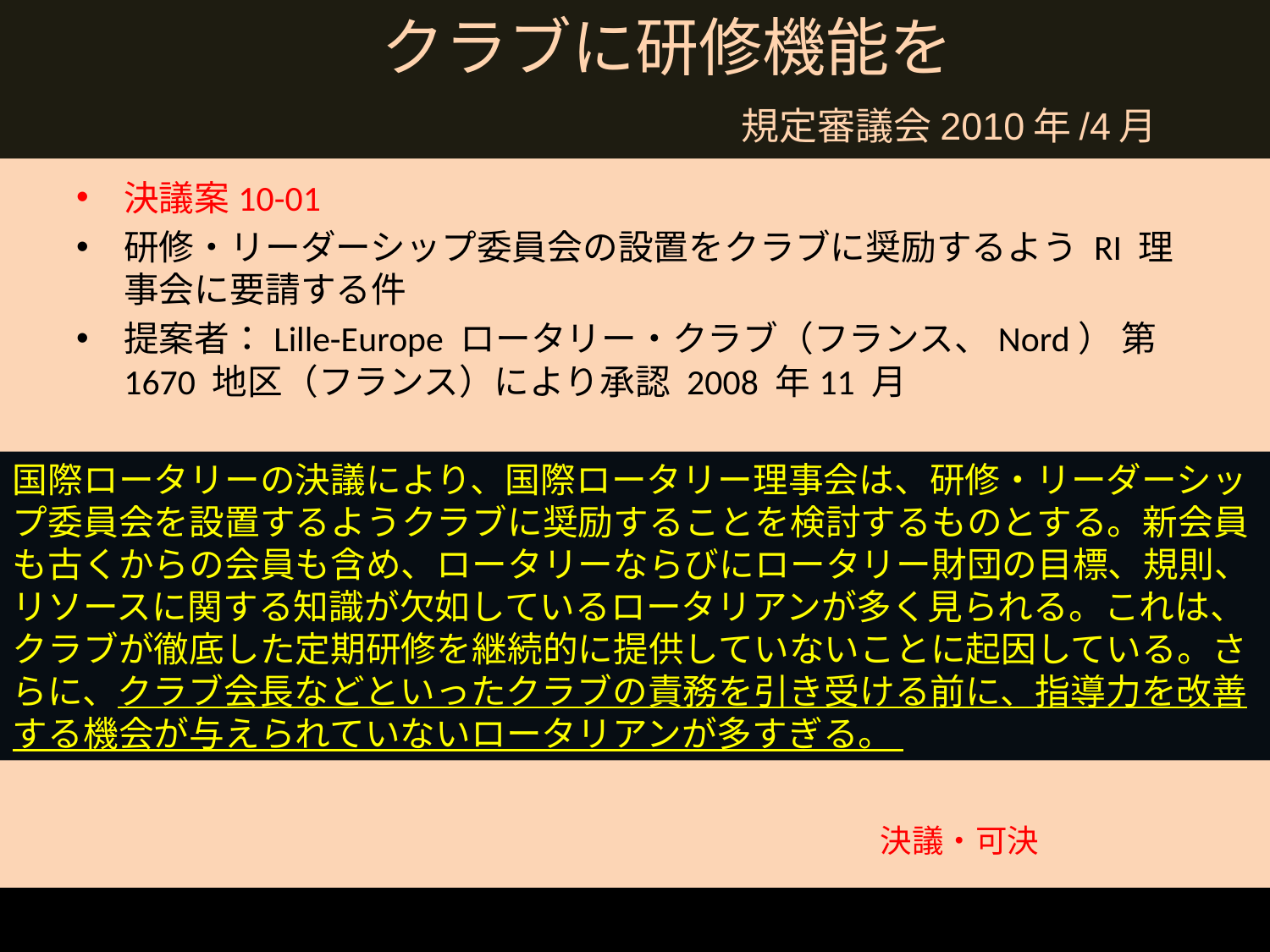

# クラブに研修機能を 　　　　　　　　　　　規定審議会2010年/4月
決議案10-01
研修・リーダーシップ委員会の設置をクラブに奨励するよう RI 理事会に要請する件
提案者：Lille-Europe ロータリー・クラブ（フランス、Nord） 第1670 地区（フランス）により承認 2008 年11 月

国際ロータリーの決議により、国際ロータリー理事会は、研修・リーダーシップ委員会を設置するようクラブに奨励することを検討するものとする。新会員も古くからの会員も含め、ロータリーならびにロータリー財団の目標、規則、リソースに関する知識が欠如しているロータリアンが多く見られる。これは、クラブが徹底した定期研修を継続的に提供していないことに起因している。さらに、クラブ会長などといったクラブの責務を引き受ける前に、指導力を改善する機会が与えられていないロータリアンが多すぎる。
　　　　　決議・可決